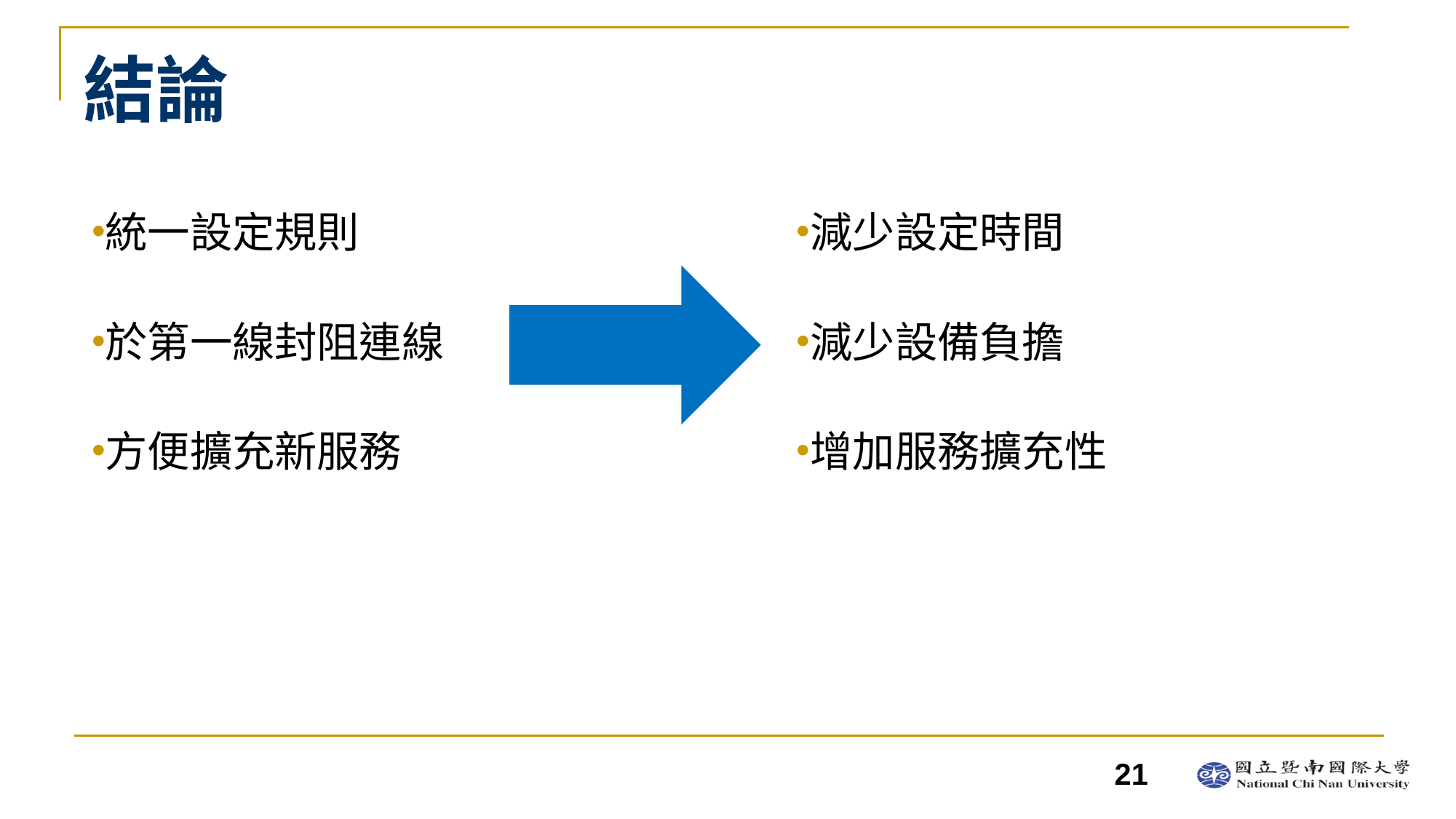

# 結論
統一設定規則

於第一線封阻連線

方便擴充新服務
減少設定時間

減少設備負擔

增加服務擴充性